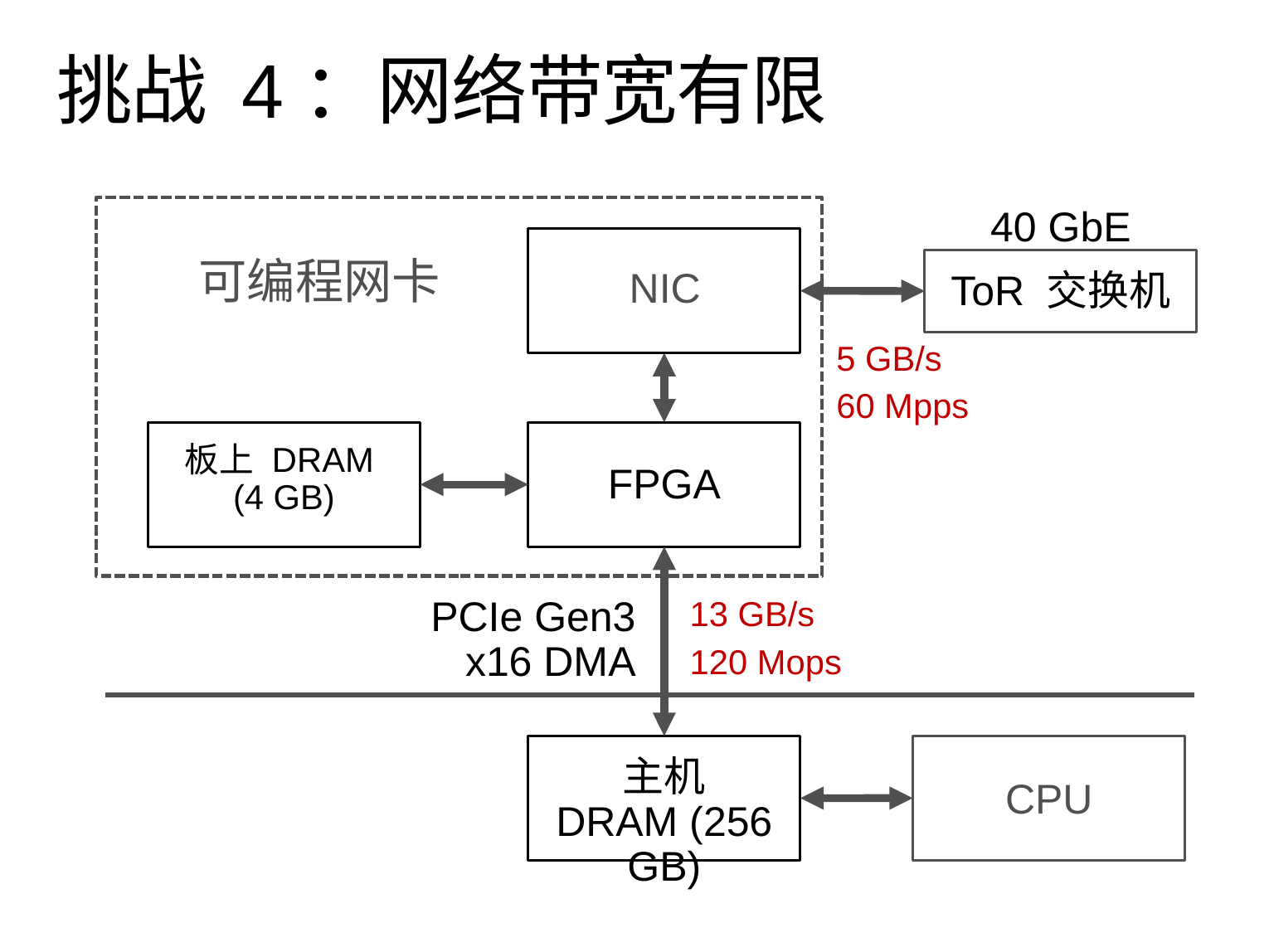

# 挑战 4：网络带宽有限
40 GbE

 可编程网卡
NIC
ToR 交换机
5 GB/s
60 Mpps
板上 DRAM
(4 GB)

FPGA
PCIe Gen3
x16 DMA
13 GB/s
120 Mops
主机 DRAM (256 GB)

CPU